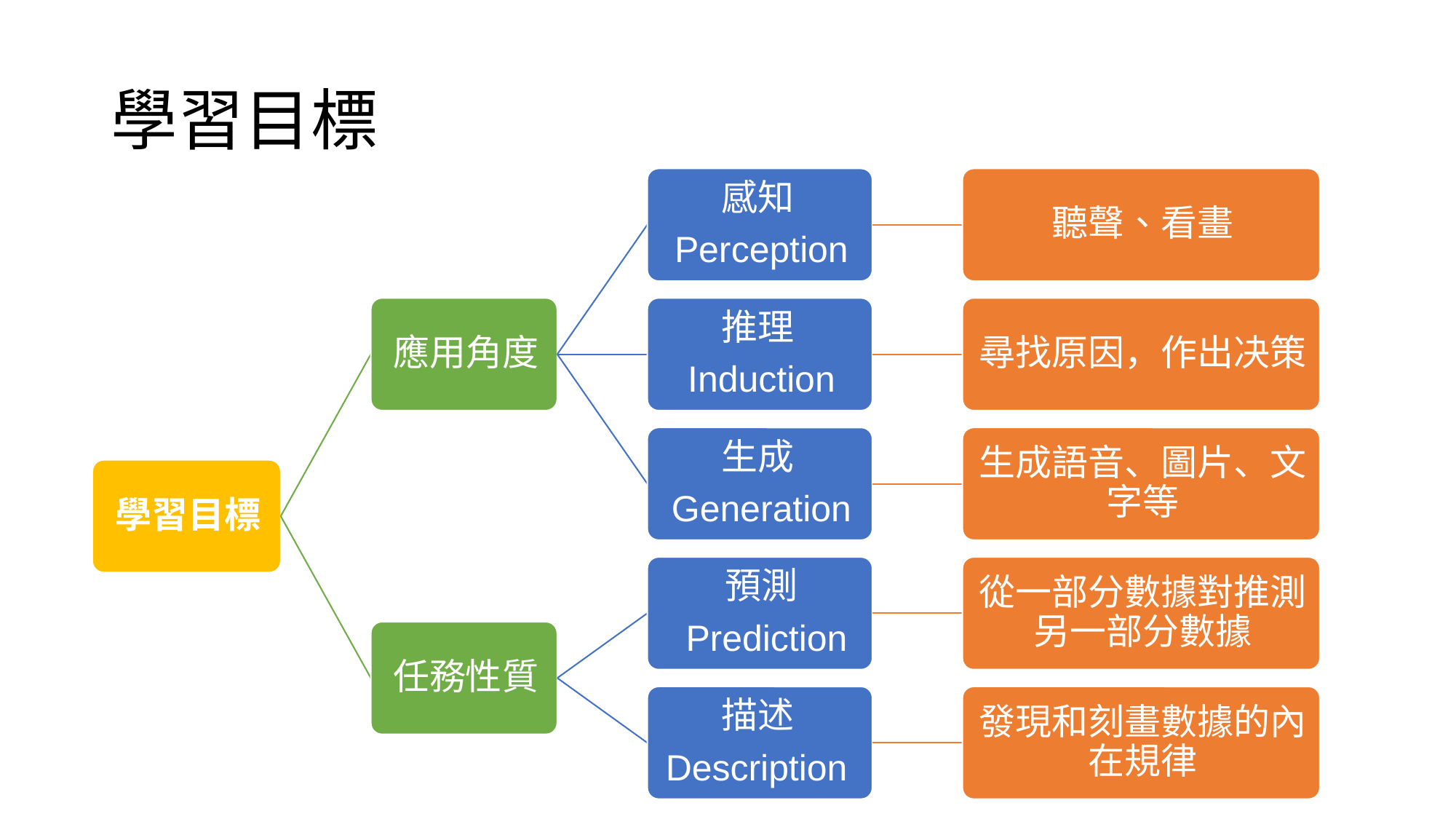

# 學習目標
學習目標

應用角度

感知
Perception

聽聲、看畫

推理
Induction

尋找原因，作出决策

生成
Generation

生成語音、圖片、文字等

任務性質

預測
 Prediction

從一部分數據對推測另一部分數據

描述
Description

發現和刻畫數據的內在規律